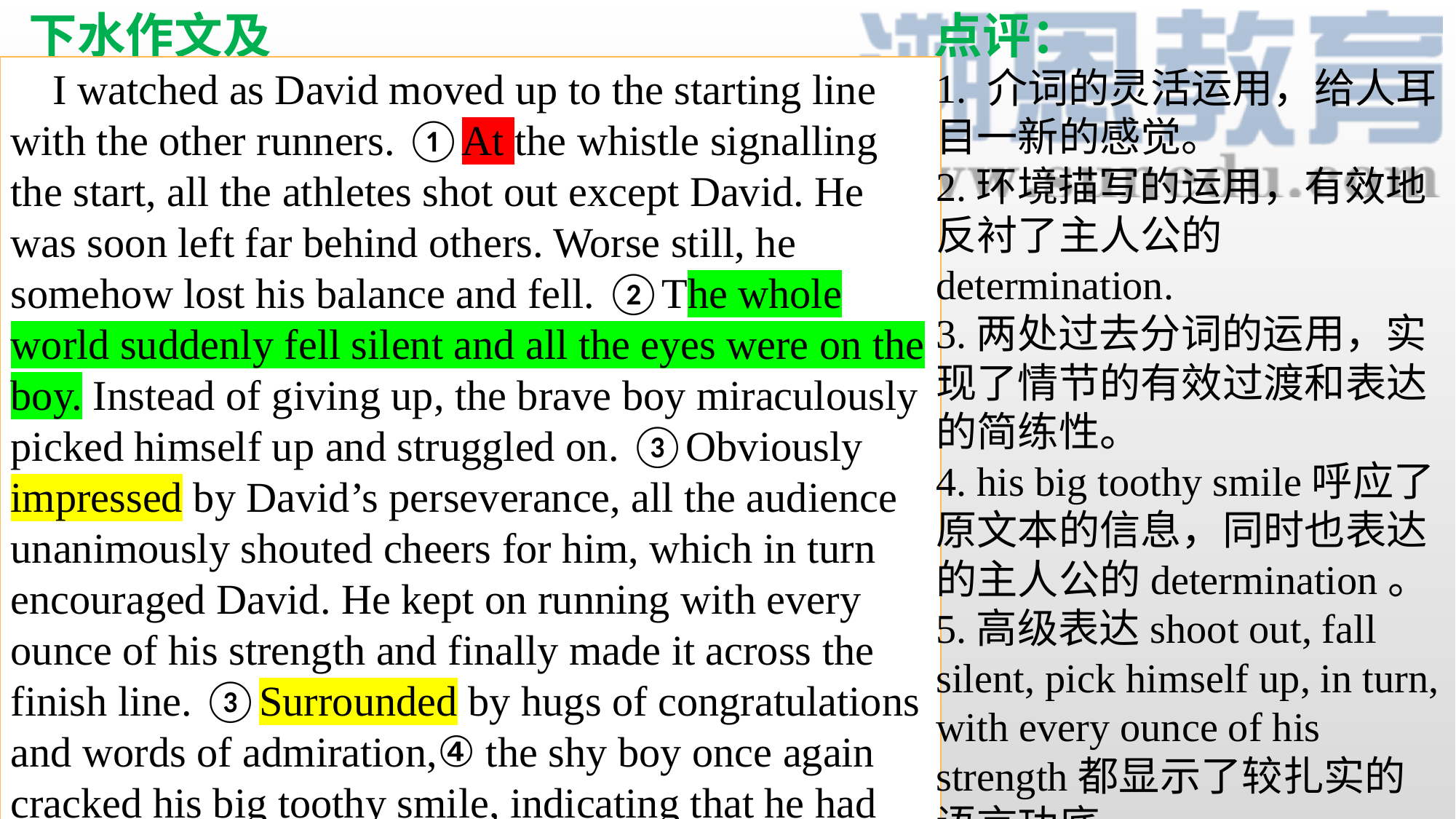

下水作文及                                                            点评：
    I watched as David moved up to the starting line with the other runners. ①At the whistle signalling the start, all the athletes shot out except David. He was soon left far behind others. Worse still, he somehow lost his balance and fell. ②The whole world suddenly fell silent and all the eyes were on the boy. Instead of giving up, the brave boy miraculously picked himself up and struggled on. ③Obviously impressed by David’s perseverance, all the audience unanimously shouted cheers for him, which in turn encouraged David. He kept on running with every ounce of his strength and finally made it across the finish line. ③Surrounded by hugs of congratulations and words of admiration,④ the shy boy once again cracked his big toothy smile, indicating that he had made it. 115
1. 介词的灵活运用，给人耳目一新的感觉。
2.环境描写的运用，有效地反衬了主人公的determination.
3.两处过去分词的运用，实现了情节的有效过渡和表达的简练性。
4. his big toothy smile呼应了原文本的信息，同时也表达的主人公的determination。
5.高级表达shoot out, fall silent, pick himself up, in turn, with every ounce of his strength都显示了较扎实的语言功底。